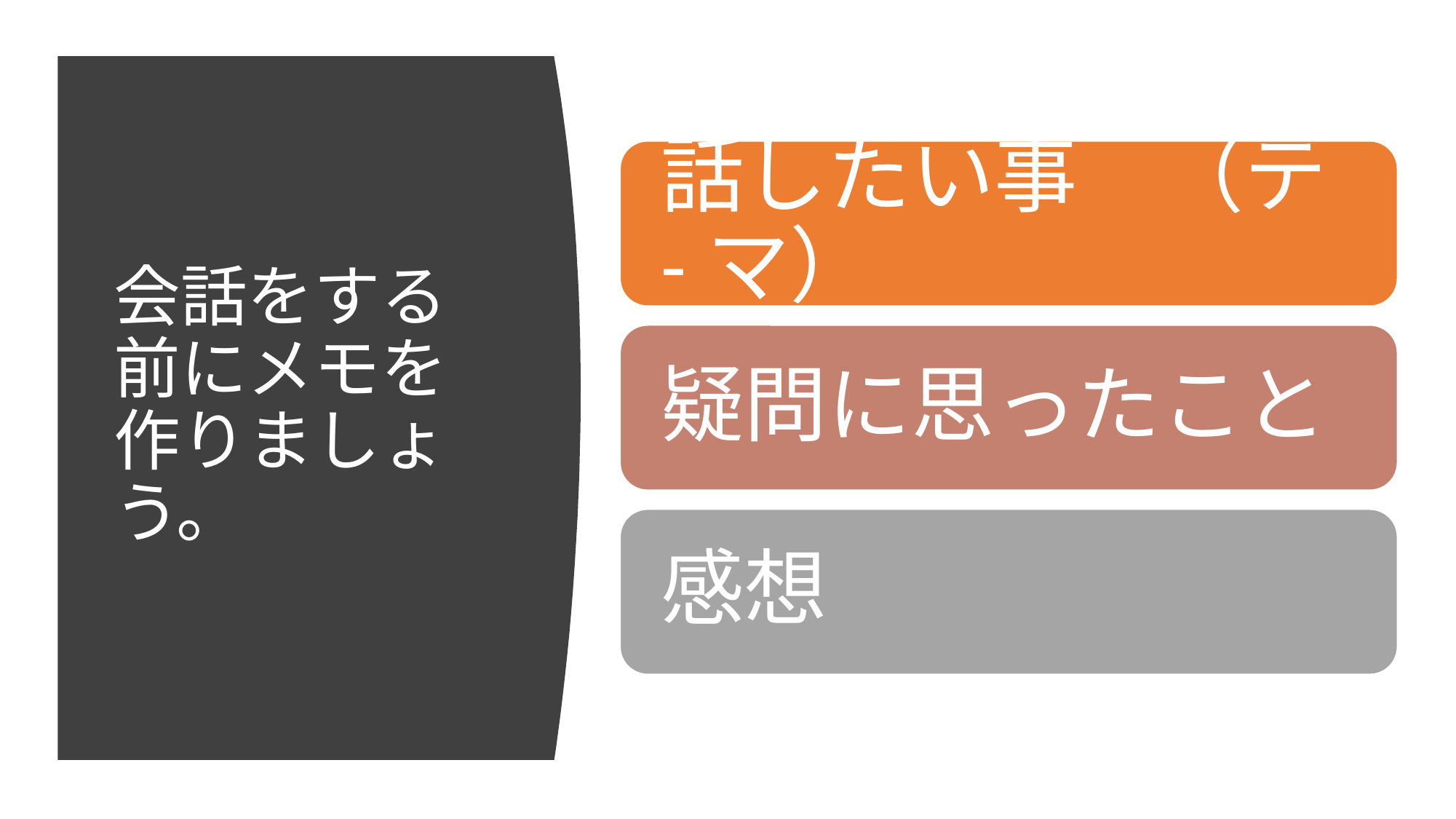

話したい事　（テ-マ）
疑問に思ったこと
感想

# 会話をする前にメモを作りましょう。